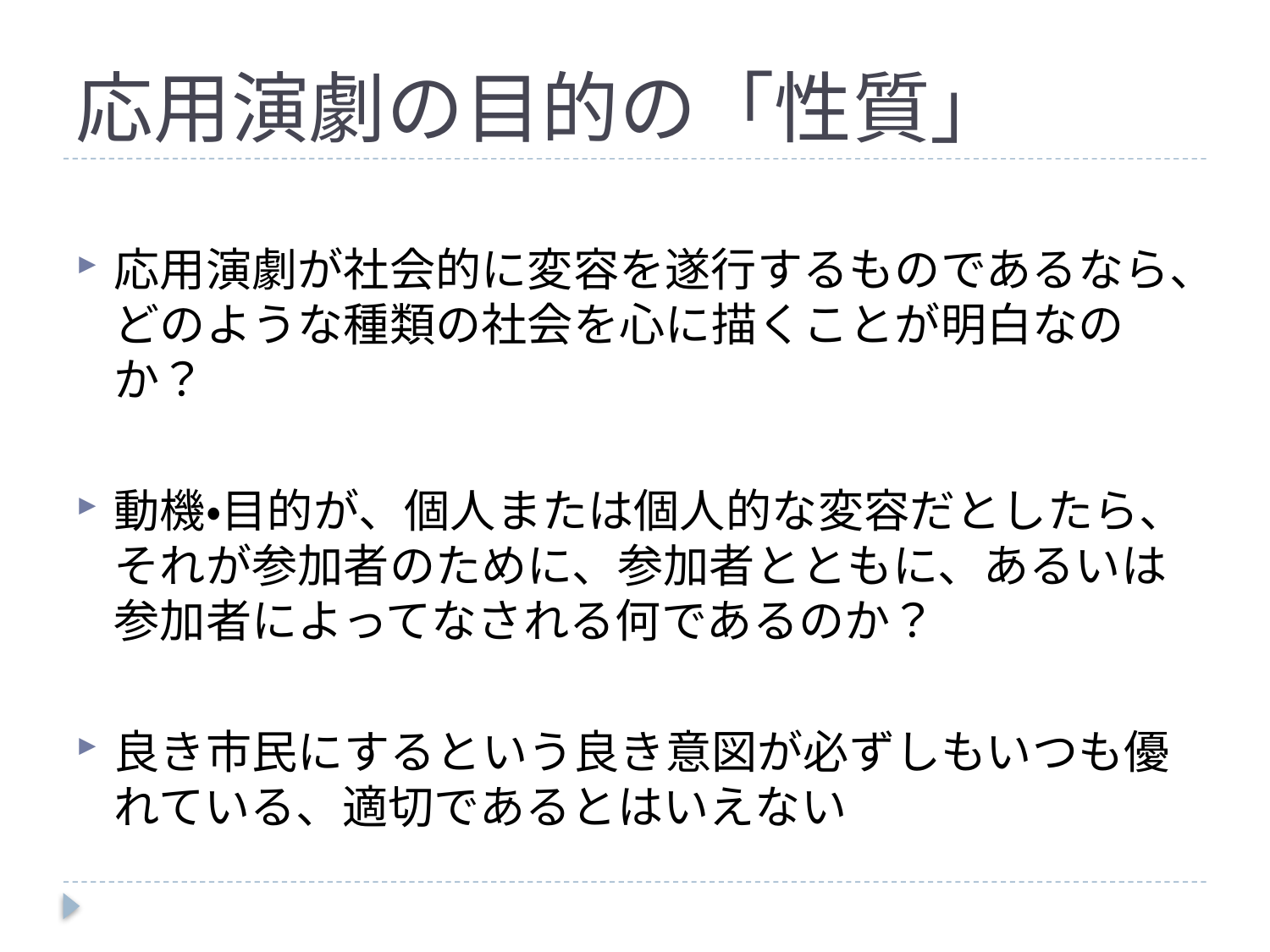

# 応用演劇の目的の「性質」

応用演劇が社会的に変容を遂行するものであるなら、どのような種類の社会を心に描くことが明白なのか？

動機・目的が、個人または個人的な変容だとしたら、それが参加者のために、参加者とともに、あるいは参加者によってなされる何であるのか？

良き市民にするという良き意図が必ずしもいつも優れている、適切であるとはいえない